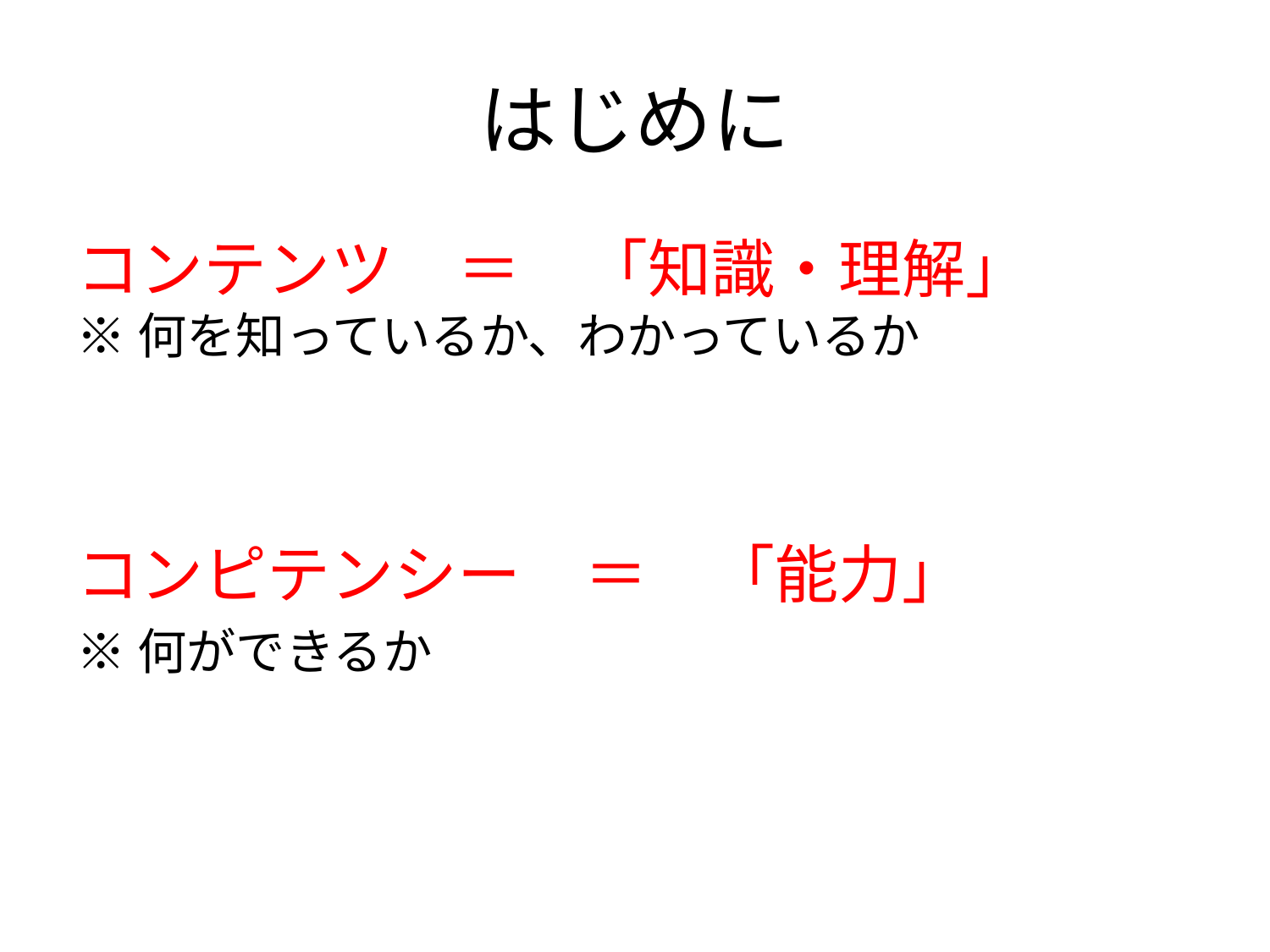

# はじめに
コンテンツ　＝　「知識・理解」
※何を知っているか、わかっているか

コンピテンシー　＝　「能力」
※何ができるか